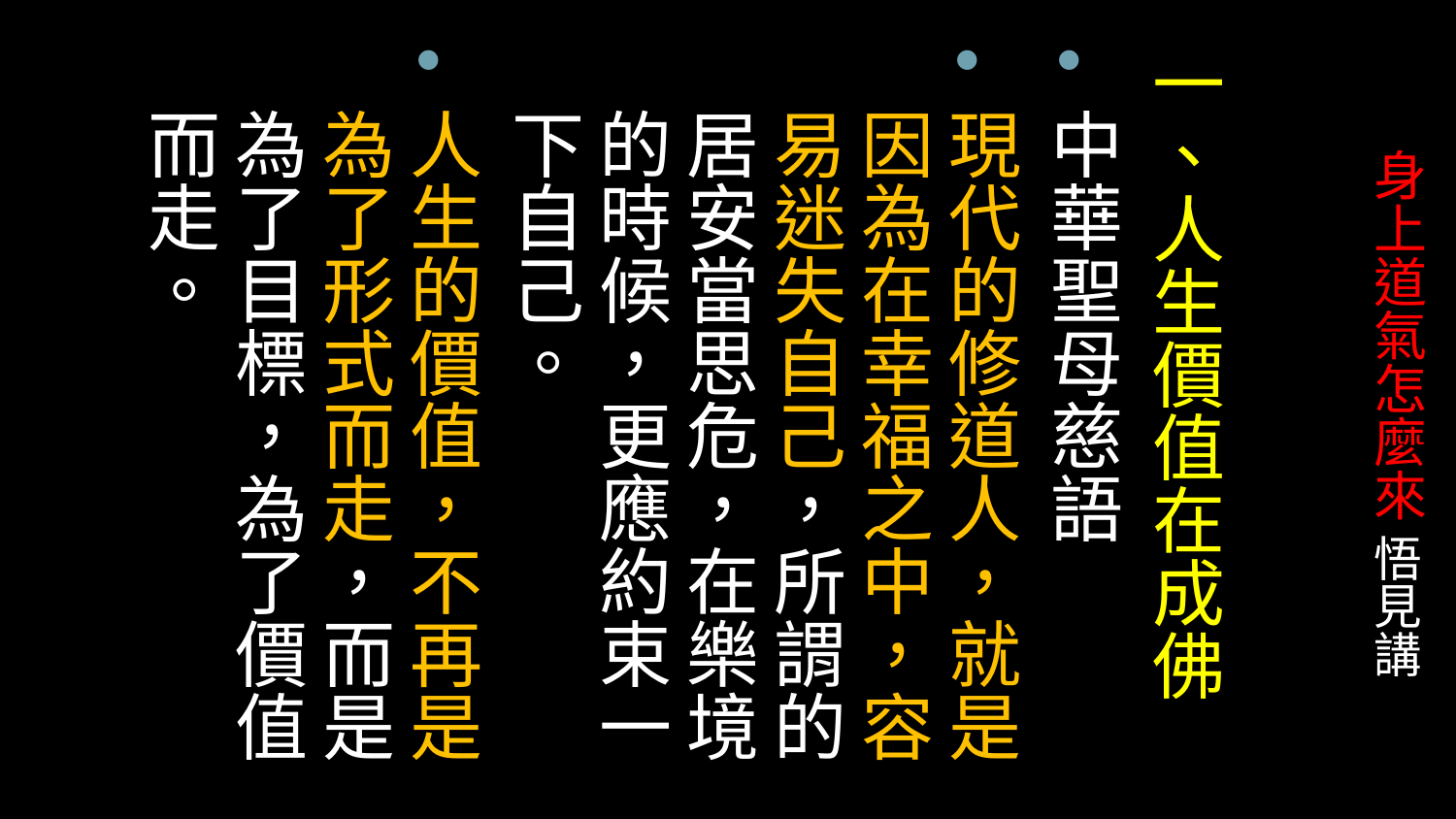

一、人生價值在成佛
中華聖母慈語
現代的修道人，就是因為在幸福之中，容易迷失自己，所謂的居安當思危，在樂境的時候，更應約束一下自己。
人生的價值，不再是為了形式而走，而是為了目標，為了價值而走。

# 身上道氣怎麼來 悟見講